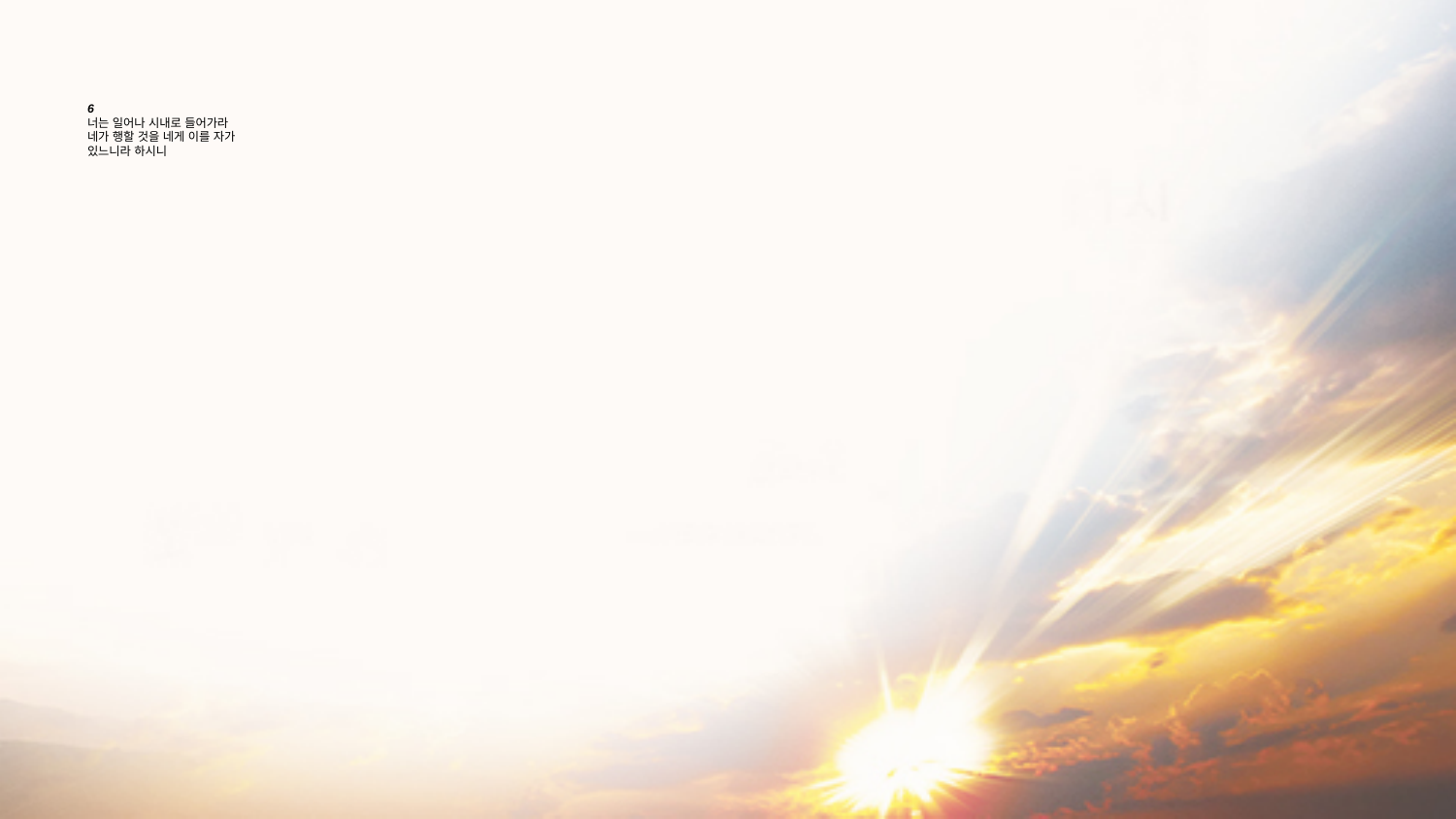

# 6 너는 일어나 시내로 들어가라 네가 행할 것을 네게 이를 자가 있느니라 하시니